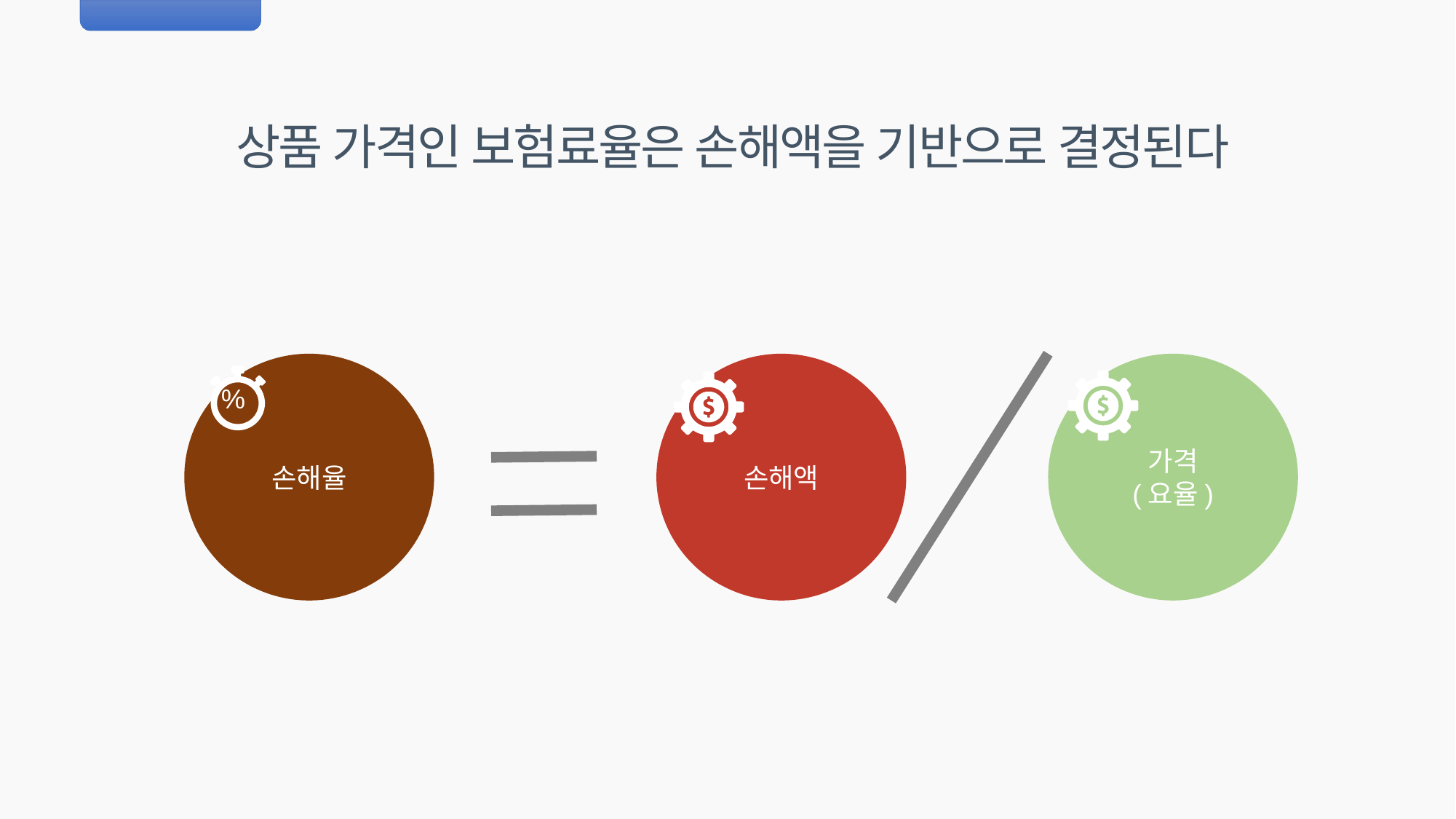

상품 가격인 보험료율은 손해액을 기반으로 결정된다
손해율
손해액
가격
(요율)
%